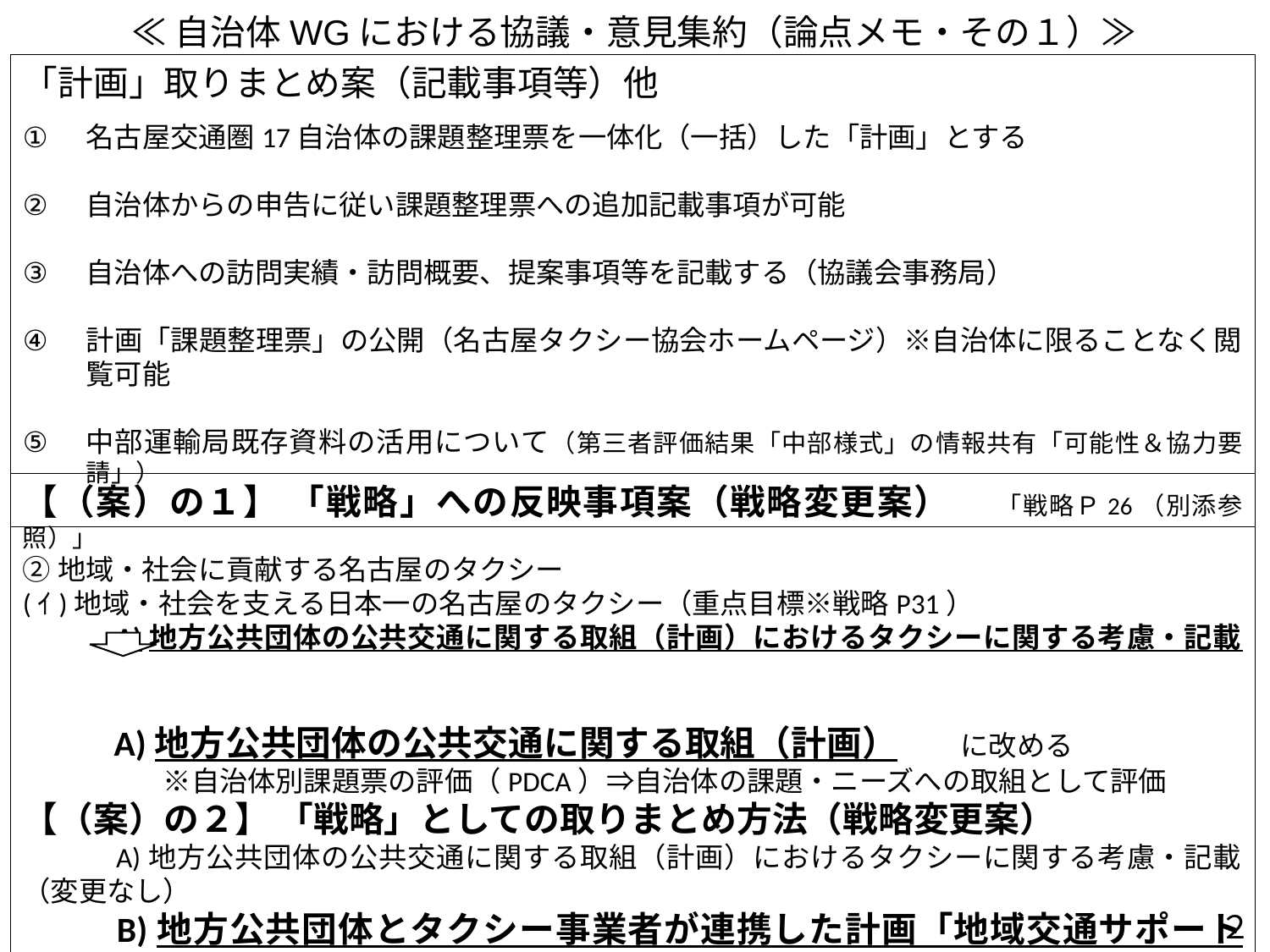

≪自治体WGにおける協議・意見集約（論点メモ・その１）≫
「計画」取りまとめ案（記載事項等）他

名古屋交通圏17自治体の課題整理票を一体化（一括）した「計画」とする

自治体からの申告に従い課題整理票への追加記載事項が可能

自治体への訪問実績・訪問概要、提案事項等を記載する（協議会事務局）

計画「課題整理票」の公開（名古屋タクシー協会ホームページ）※自治体に限ることなく閲覧可能

中部運輸局既存資料の活用について（第三者評価結果「中部様式」の情報共有「可能性＆協力要請」）

【（案）の１】 「戦略」への反映事項案（戦略変更案）　 「戦略Ｐ26（別添参照）」
②地域・社会に貢献する名古屋のタクシー
(ｲ)地域・社会を支える日本一の名古屋のタクシー（重点目標※戦略P31）
　　　A)地方公共団体の公共交通に関する取組（計画）におけるタクシーに関する考慮・記載

　　　A)地方公共団体の公共交通に関する取組（計画）　　に改める
　　　　　※自治体別課題票の評価（PDCA）⇒自治体の課題・ニーズへの取組として評価
【（案）の２】 「戦略」としての取りまとめ方法（戦略変更案）
　　　A)地方公共団体の公共交通に関する取組（計画）におけるタクシーに関する考慮・記載（変更なし）
　　　B)地方公共団体とタクシー事業者が連携した計画「地域交通サポート計画」
　　　　の策定及び推進（Bの追加）（注意事項）2月19日のWGにおける修正意見反映後の記載に修正（当該案に決定）
　　　　　※自治体別課題票の評価（PDCA）⇒自治体の課題・ニーズへの取組として評価

２